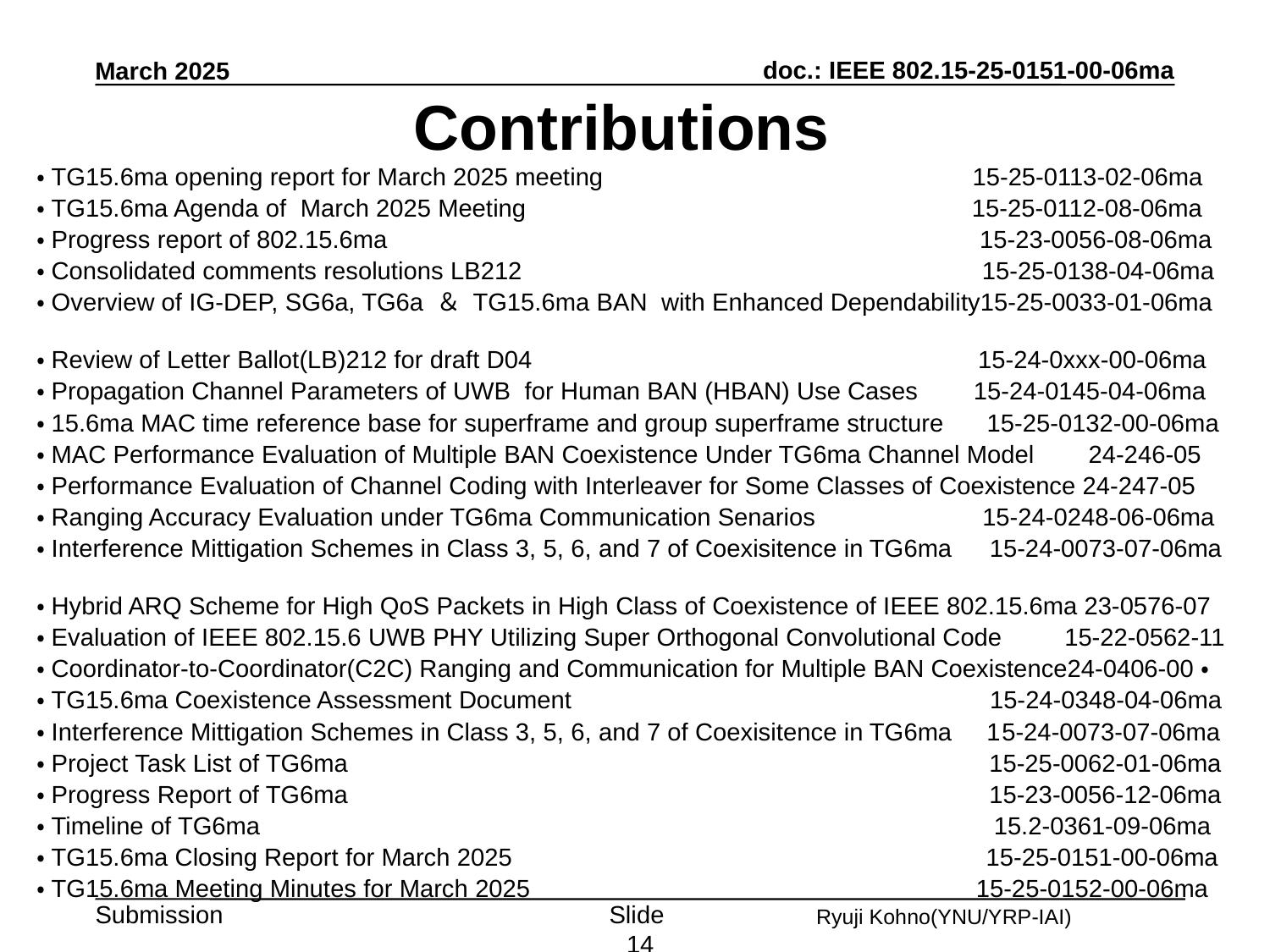

March 2025
# Contributions
・TG15.6ma opening report for March 2025 meeting                                                     15-25-0113-02-06ma
・TG15.6ma Agenda of  March 2025 Meeting                                                                15-25-0112-08-06ma
・Progress report of 802.15.6ma                                                                                     15-23-0056-08-06ma
・Consolidated comments resolutions LB212                                                                  15-25-0138-04-06ma
・Overview of IG-DEP, SG6a, TG6a ＆ TG15.6ma BAN  with Enhanced Dependability15-25-0033-01-06ma
・Review of Letter Ballot(LB)212 for draft D04                                                                15-24-0xxx-00-06ma
・Propagation Channel Parameters of UWB  for Human BAN (HBAN) Use Cases        15-24-0145-04-06ma
・15.6ma MAC time reference base for superframe and group superframe structure　 15-25-0132-00-06ma
・MAC Performance Evaluation of Multiple BAN Coexistence Under TG6ma Channel Model　   24-246-05
・Performance Evaluation of Channel Coding with Interleaver for Some Classes of Coexistence 24-247-05
・Ranging Accuracy Evaluation under TG6ma Communication Senarios　　　　　　 15-24-0248-06-06ma
・Interference Mittigation Schemes in Class 3, 5, 6, and 7 of Coexisitence in TG6ma　15-24-0073-07-06ma
・Hybrid ARQ Scheme for High QoS Packets in High Class of Coexistence of IEEE 802.15.6ma 23-0576-07
・Evaluation of IEEE 802.15.6 UWB PHY Utilizing Super Orthogonal Convolutional Code　　15-22-0562-11
・Coordinator-to-Coordinator(C2C) Ranging and Communication for Multiple BAN Coexistence24-0406-00・
・TG15.6ma Coexistence Assessment Document                                                            15-24-0348-04-06ma
・Interference Mittigation Schemes in Class 3, 5, 6, and 7 of Coexisitence in TG6ma     15-24-0073-07-06ma
・Project Task List of TG6ma                                                                                            15-25-0062-01-06ma
・Progress Report of TG6ma                                                                                            15-23-0056-12-06ma
・Timeline of TG6ma                                                                                                         15.2-0361-09-06ma
・TG15.6ma Closing Report for March 2025                                                                    15-25-0151-00-06ma
・TG15.6ma Meeting Minutes for March 2025 　　　　　　　　　　　　　　        　  15-25-0152-00-06ma
Slide 14